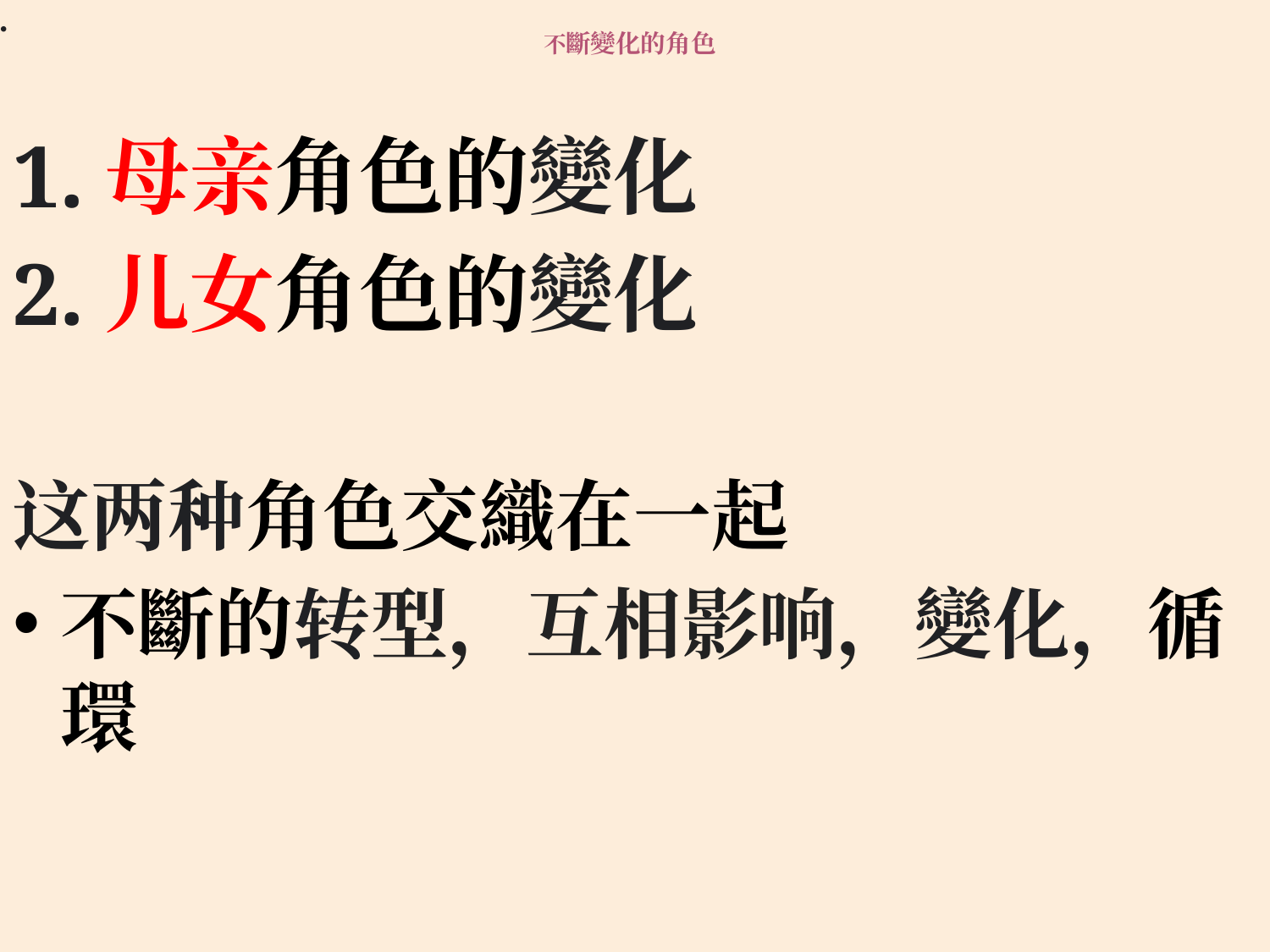

# 不斷變化的角色

1.母亲角色的變化
2.儿女角色的變化

这两种角色交織在一起
不斷的转型，互相影响，變化，循環